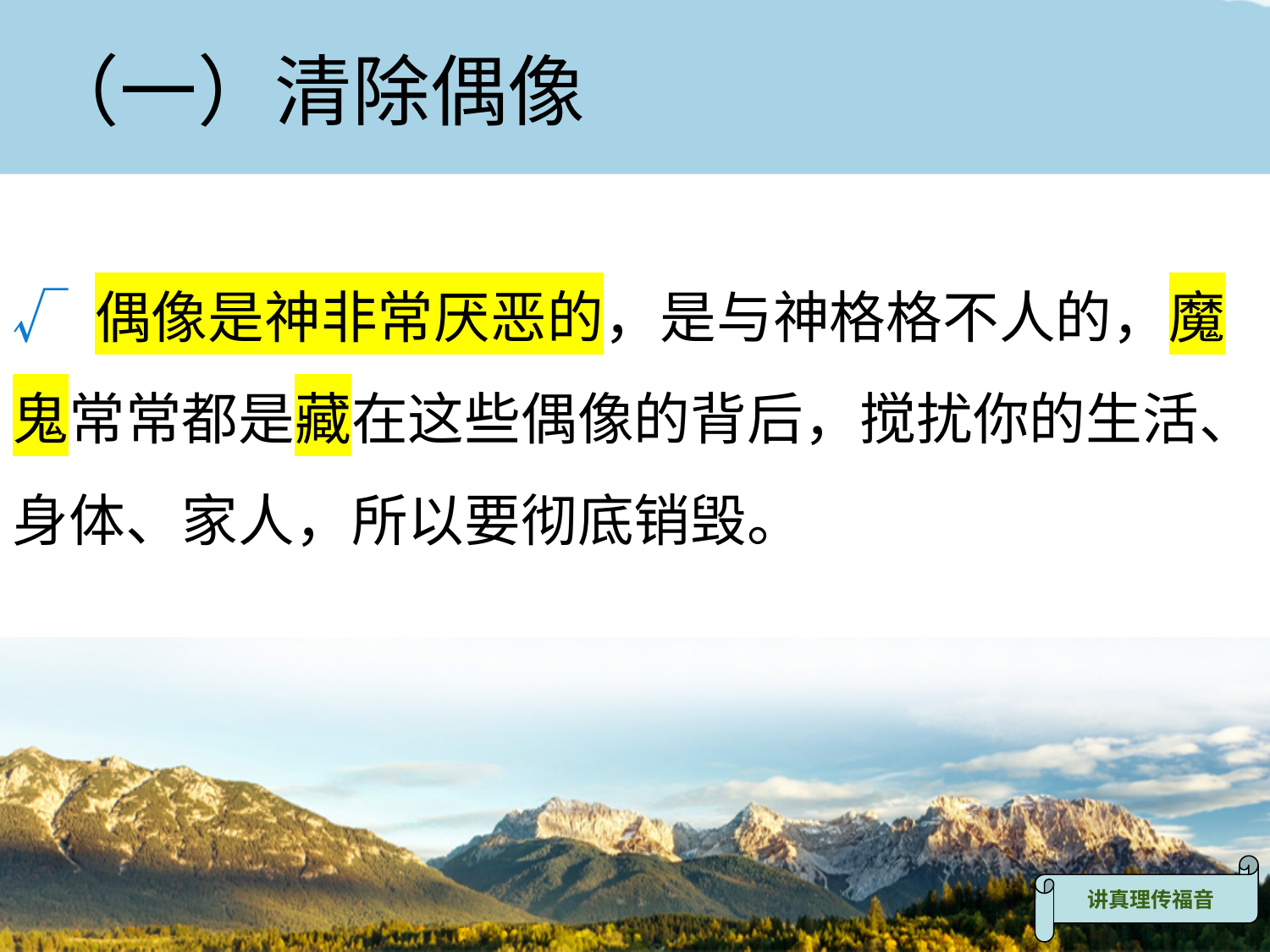

（一）清除偶像

√ 偶像是神非常厌恶的，是与神格格不人的，魔鬼常常都是藏在这些偶像的背后，搅扰你的生活、身体、家人，所以要彻底销毁。

讲真理传福音